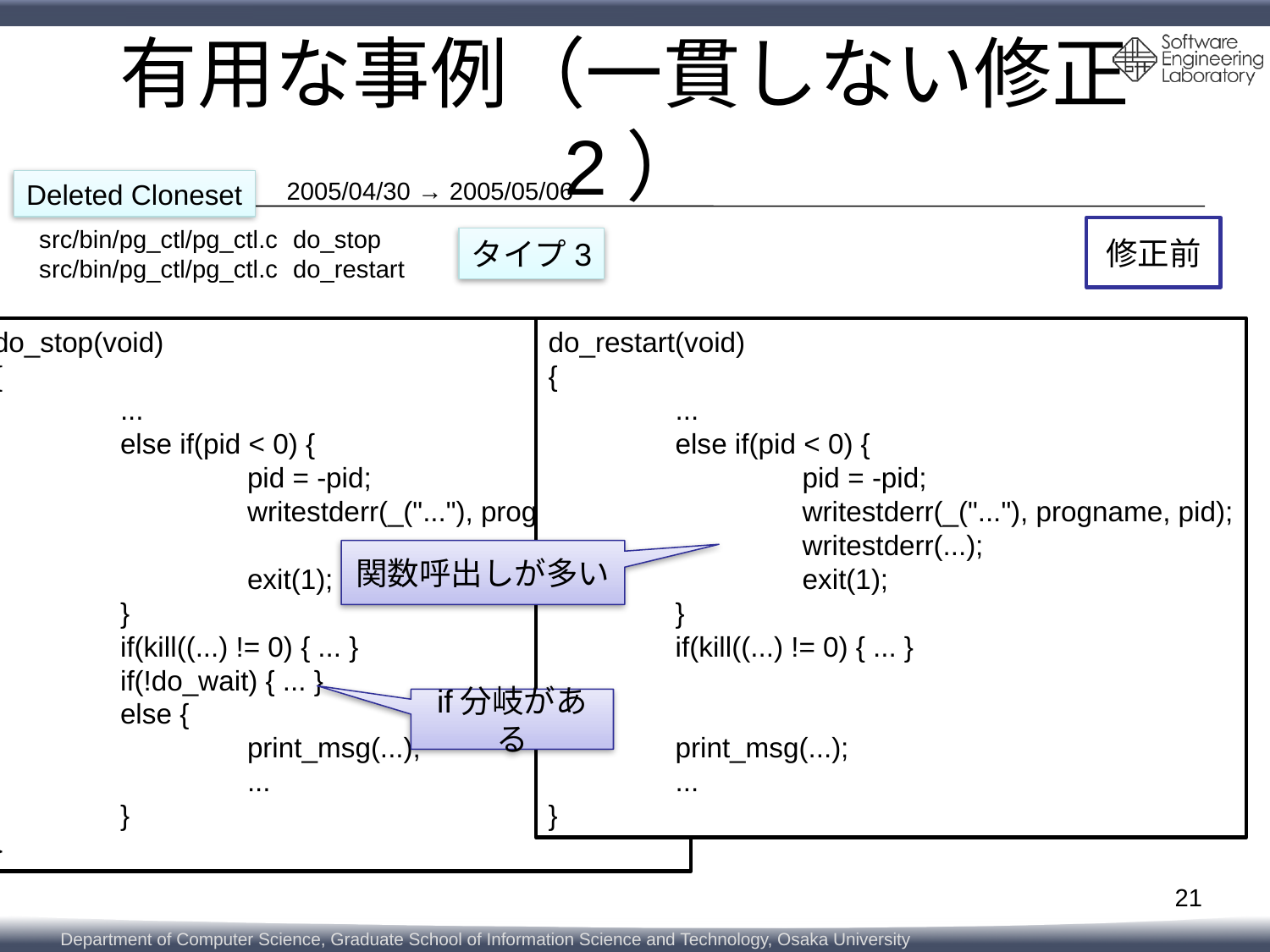

# 有用な事例（一貫しない修正2）
2005/04/30 → 2005/05/06
Deleted Cloneset
src/bin/pg_ctl/pg_ctl.c	do_stop
src/bin/pg_ctl/pg_ctl.c	do_restart
修正前
タイプ3
do_stop(void)
{
	...
	else if(pid < 0) {
		pid = -pid;
		writestderr(_("..."), progname, pid);

		exit(1);
	}
	if(kill((...) != 0) { ... }
	if(!do_wait) { ... }
	else {
		print_msg(...);
		...
	}
}
do_restart(void)
{
	...
	else if(pid < 0) {
		pid = -pid;
		writestderr(_("..."), progname, pid);
		writestderr(...);
		exit(1);
	}
	if(kill((...) != 0) { ... }

	print_msg(...);
	...
}
関数呼出しが多い
if分岐がある
21